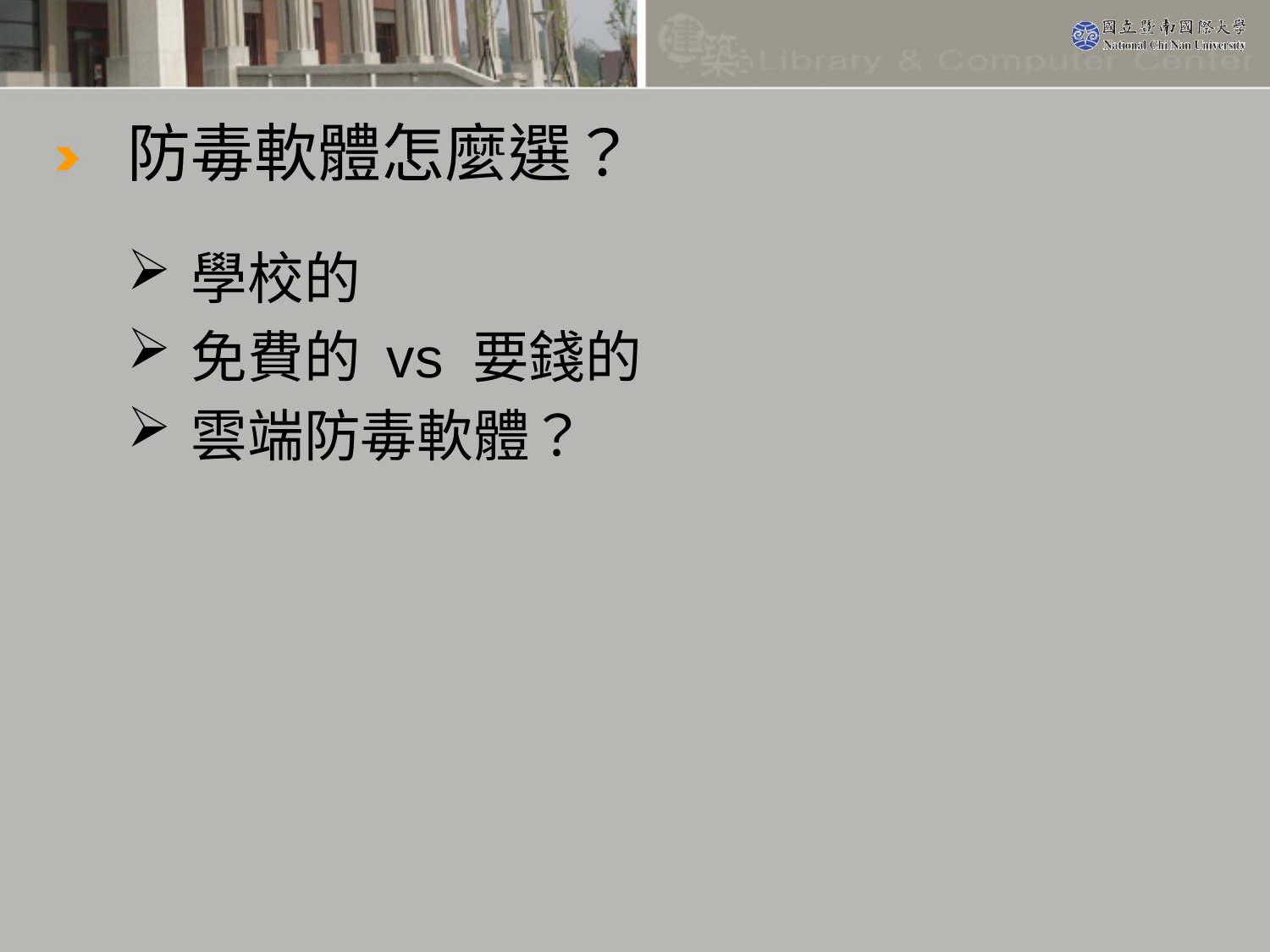

# 防毒軟體怎麼選？
學校的
免費的 vs 要錢的
雲端防毒軟體？